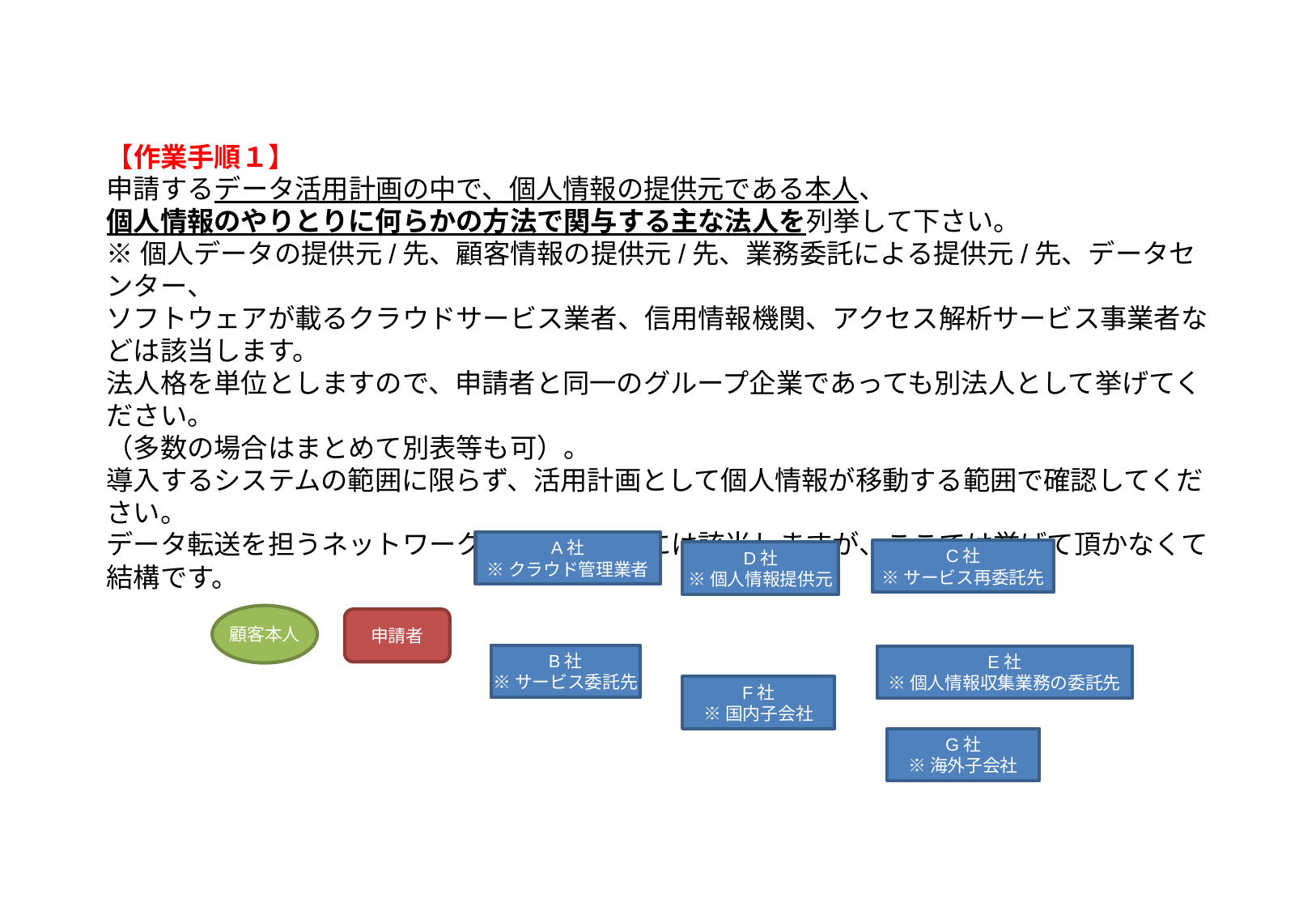

#
【作業手順１】
申請するデータ活用計画の中で、個人情報の提供元である本人、
個人情報のやりとりに何らかの方法で関与する主な法人を列挙して下さい。
※個人データの提供元/先、顧客情報の提供元/先、業務委託による提供元/先、データセンター、
ソフトウェアが載るクラウドサービス業者、信用情報機関、アクセス解析サービス事業者などは該当します。
法人格を単位としますので、申請者と同一のグループ企業であっても別法人として挙げてください。
（多数の場合はまとめて別表等も可）。
導入するシステムの範囲に限らず、活用計画として個人情報が移動する範囲で確認してください。
データ転送を担うネットワーク事業者は厳密には該当しますが、ここでは挙げて頂かなくて結構です。
A社
※クラウド管理業者
C社
※サービス再委託先
D社
※個人情報提供元
顧客本人
申請者
B社
※サービス委託先
E社
※個人情報収集業務の委託先
F社
※国内子会社
G社
※海外子会社